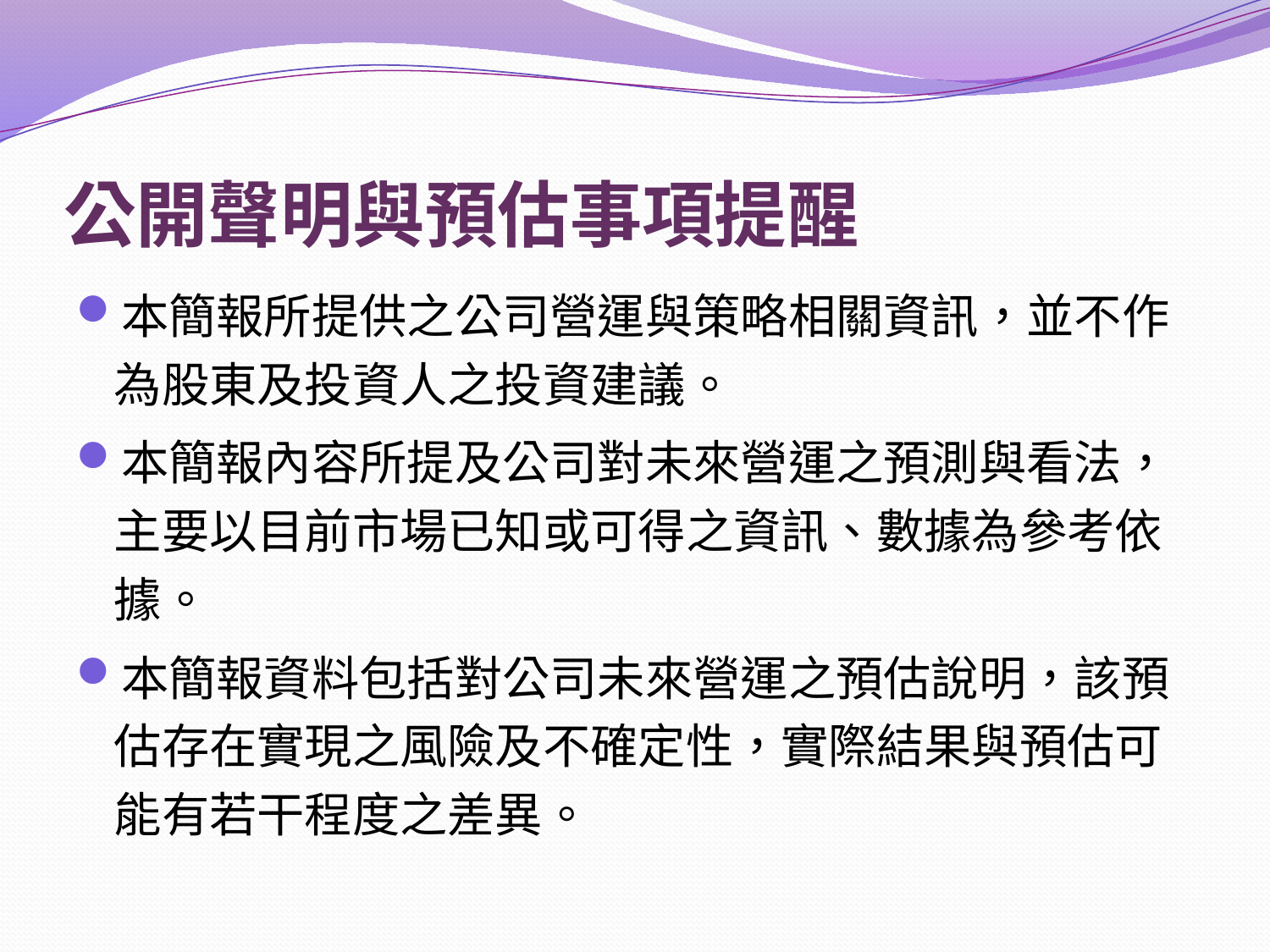

# 公開聲明與預估事項提醒
本簡報所提供之公司營運與策略相關資訊，並不作為股東及投資人之投資建議。
本簡報內容所提及公司對未來營運之預測與看法，主要以目前市場已知或可得之資訊、數據為參考依據。
本簡報資料包括對公司未來營運之預估說明，該預估存在實現之風險及不確定性，實際結果與預估可能有若干程度之差異。